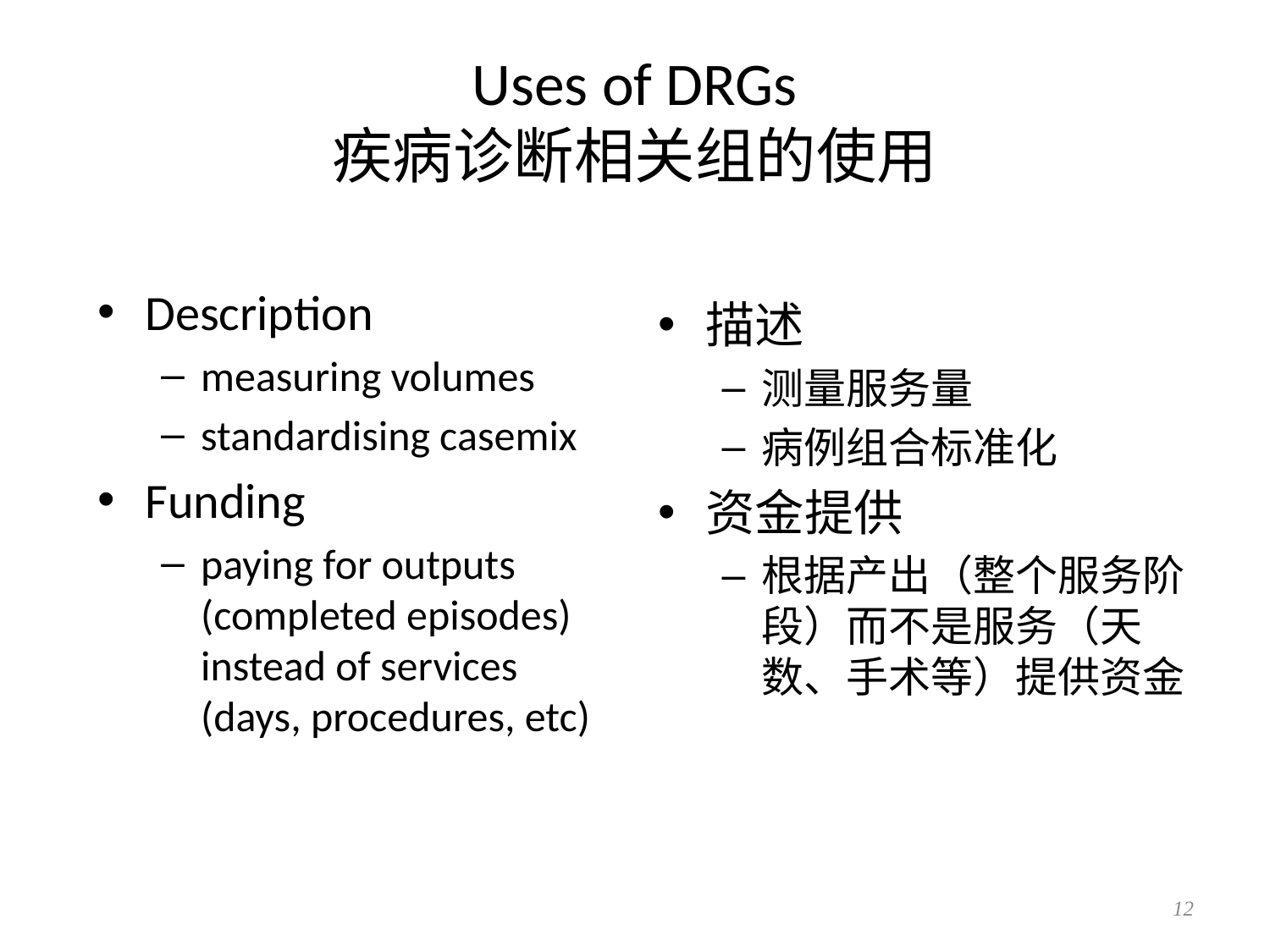

# Uses of DRGs 疾病诊断相关组的使用
Description
measuring volumes
standardising casemix
Funding
paying for outputs (completed episodes) instead of services (days, procedures, etc)
描述
测量服务量
病例组合标准化
资金提供
根据产出（整个服务阶段）而不是服务（天数、手术等）提供资金
12